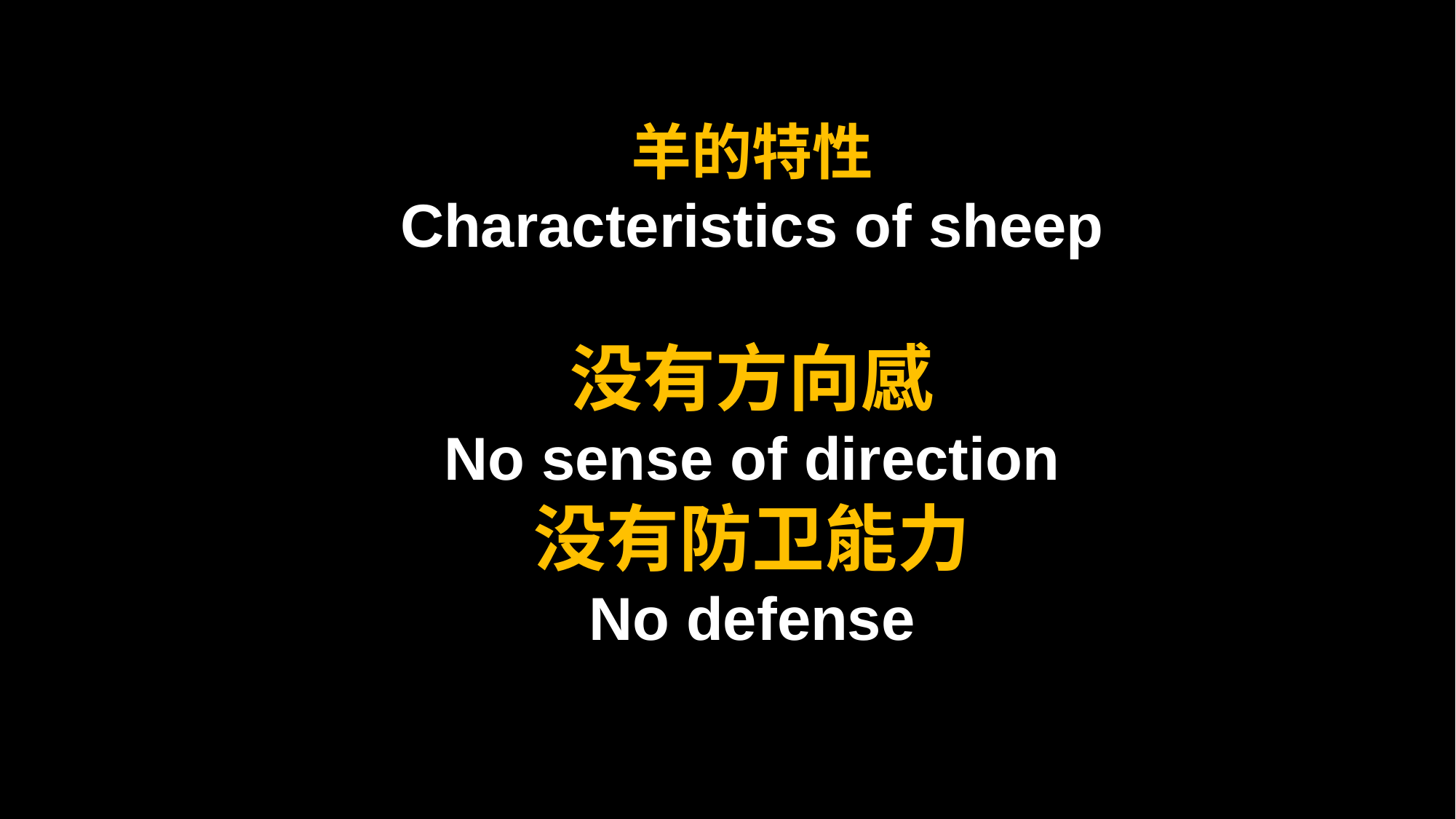

羊的特性
Characteristics of sheep

没有方向感
No sense of direction
没有防卫能力
No defense